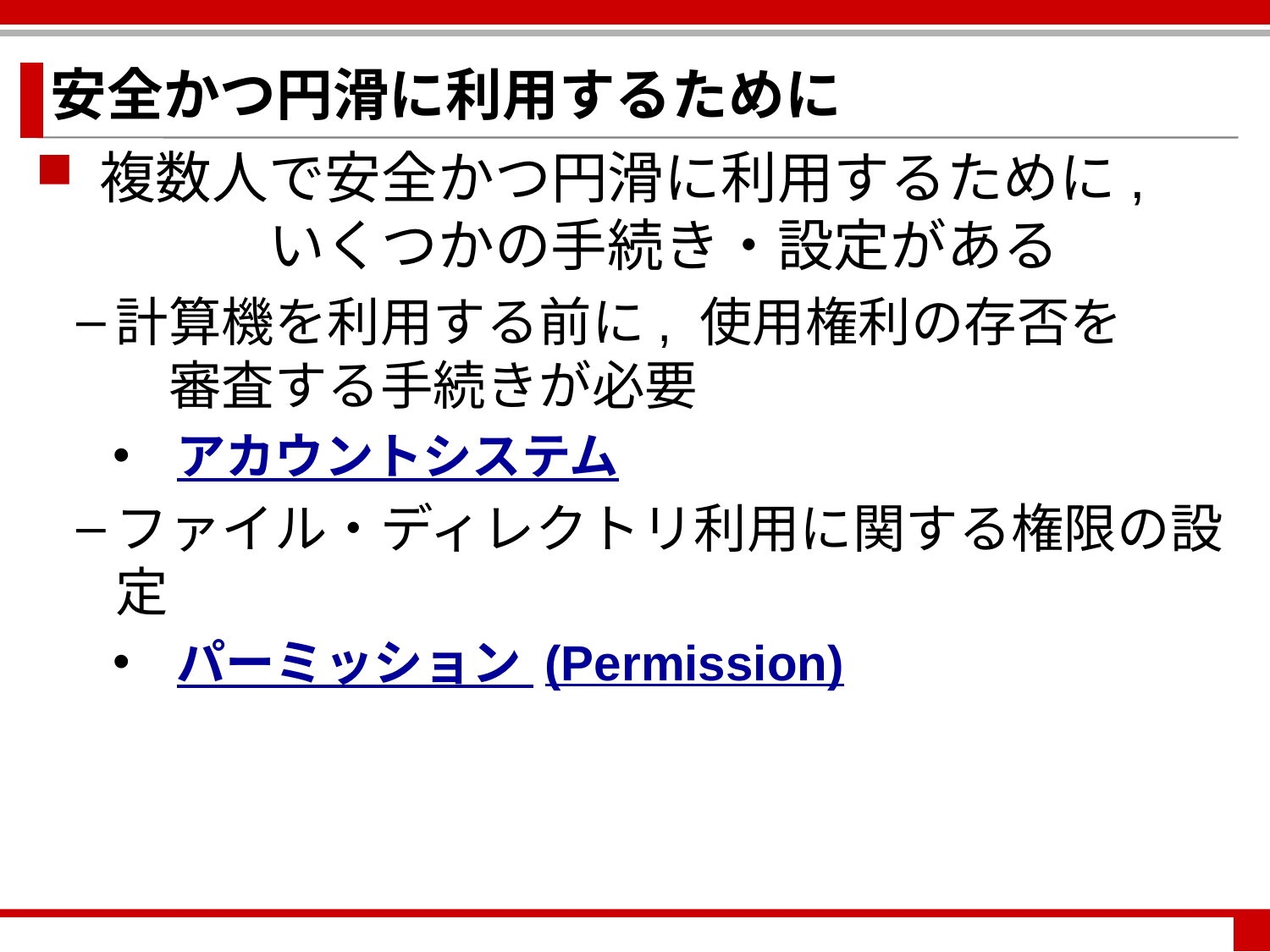

安全かつ円滑に利用するために
複数人で安全かつ円滑に利用するために,   　　　いくつかの手続き・設定がある
計算機を利用する前に, 使用権利の存否を　　　審査する手続きが必要
アカウントシステム
ファイル・ディレクトリ利用に関する権限の設定
パーミッション (Permission)